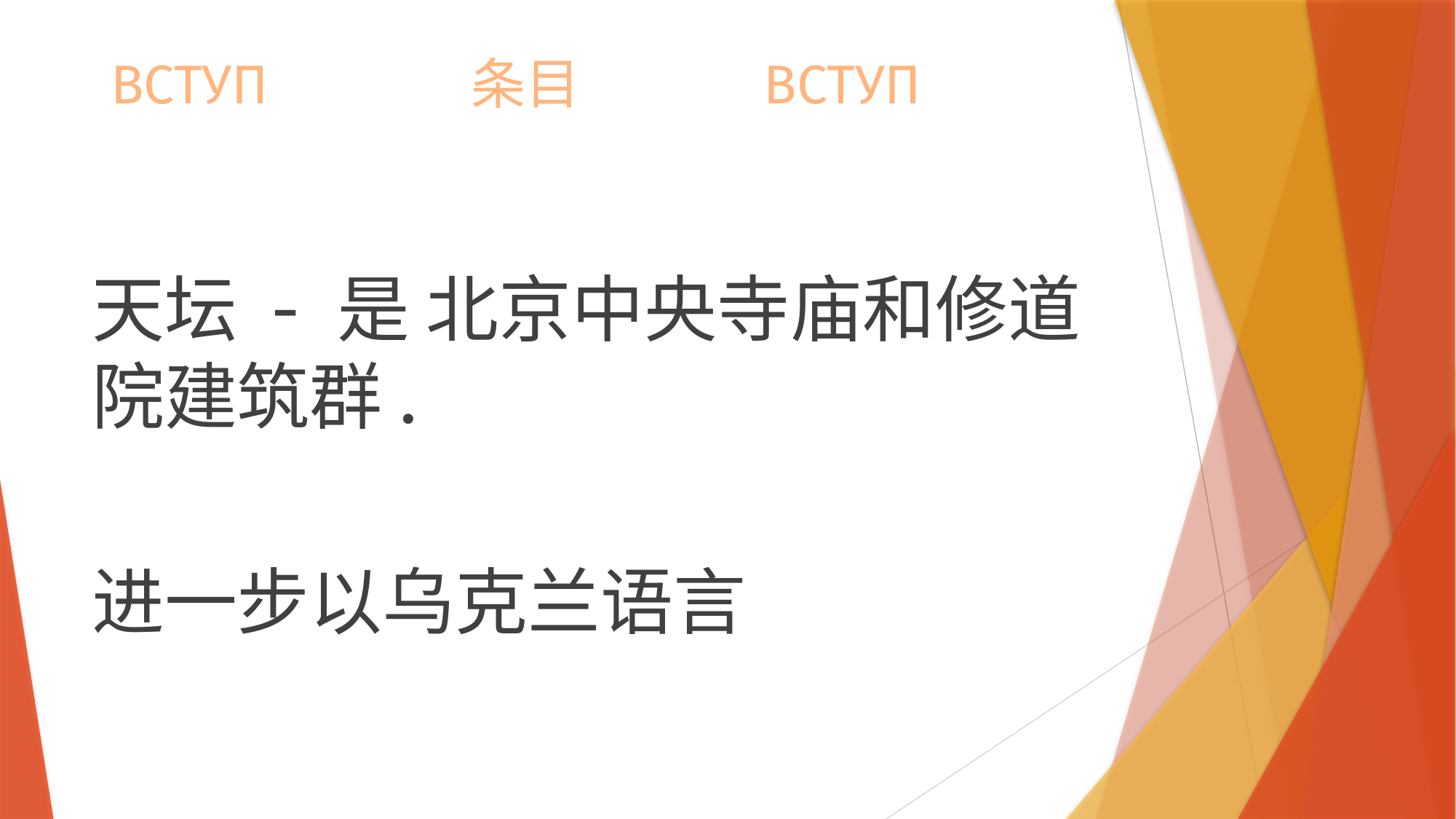

# ВСТУП             条目              ВСТУП
天坛 - 是 北京中央寺庙和修道院建筑群.

进一步以乌克兰语言